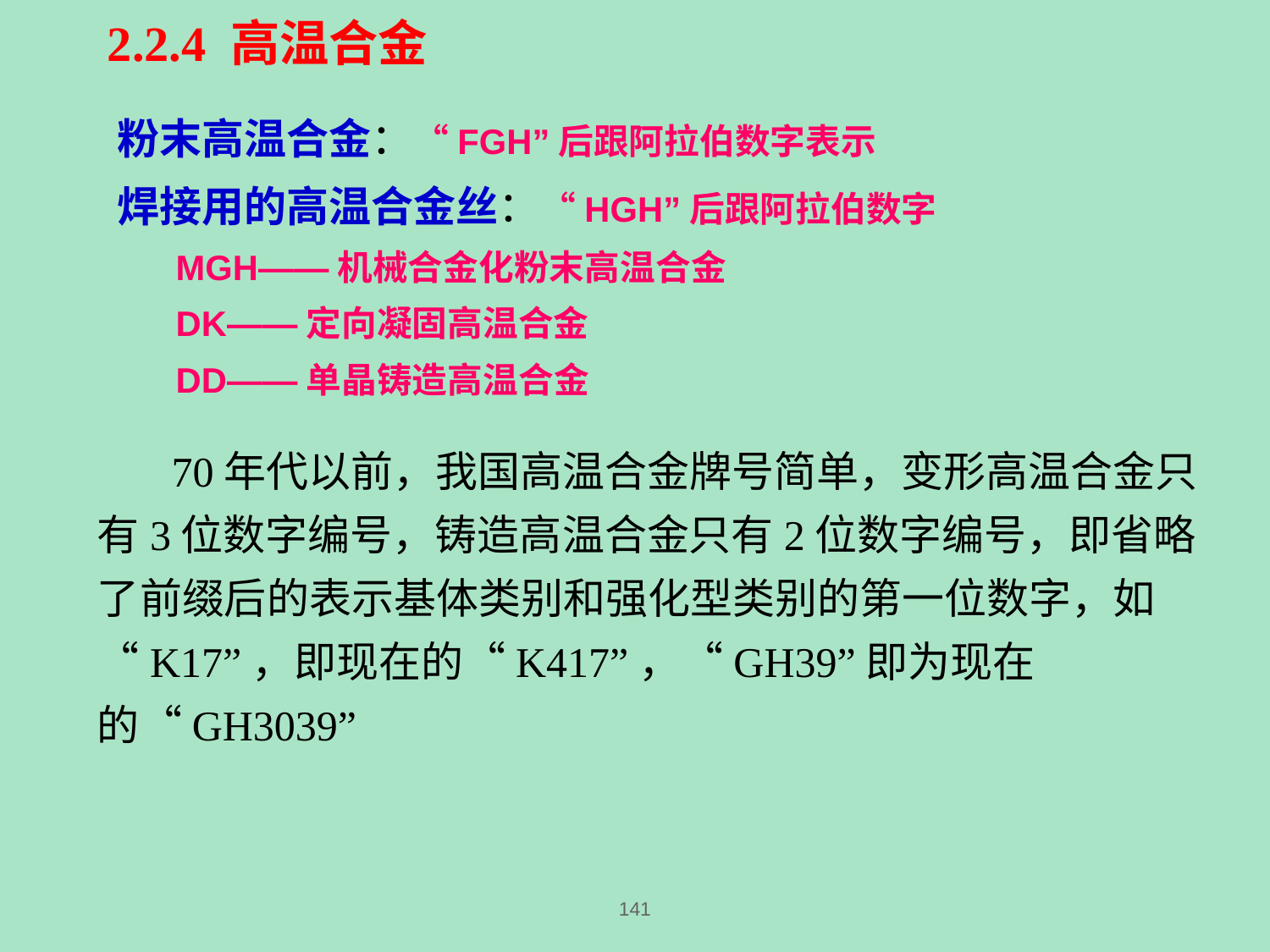

2.2.4 高温合金
粉末高温合金：“FGH”后跟阿拉伯数字表示
焊接用的高温合金丝：“HGH”后跟阿拉伯数字
      MGH——机械合金化粉末高温合金
      DK——定向凝固高温合金
      DD——单晶铸造高温合金
       70年代以前，我国高温合金牌号简单，变形高温合金只有3位数字编号，铸造高温合金只有2位数字编号，即省略了前缀后的表示基体类别和强化型类别的第一位数字，如“K17”，即现在的“K417”，“GH39”即为现在的“GH3039”
141